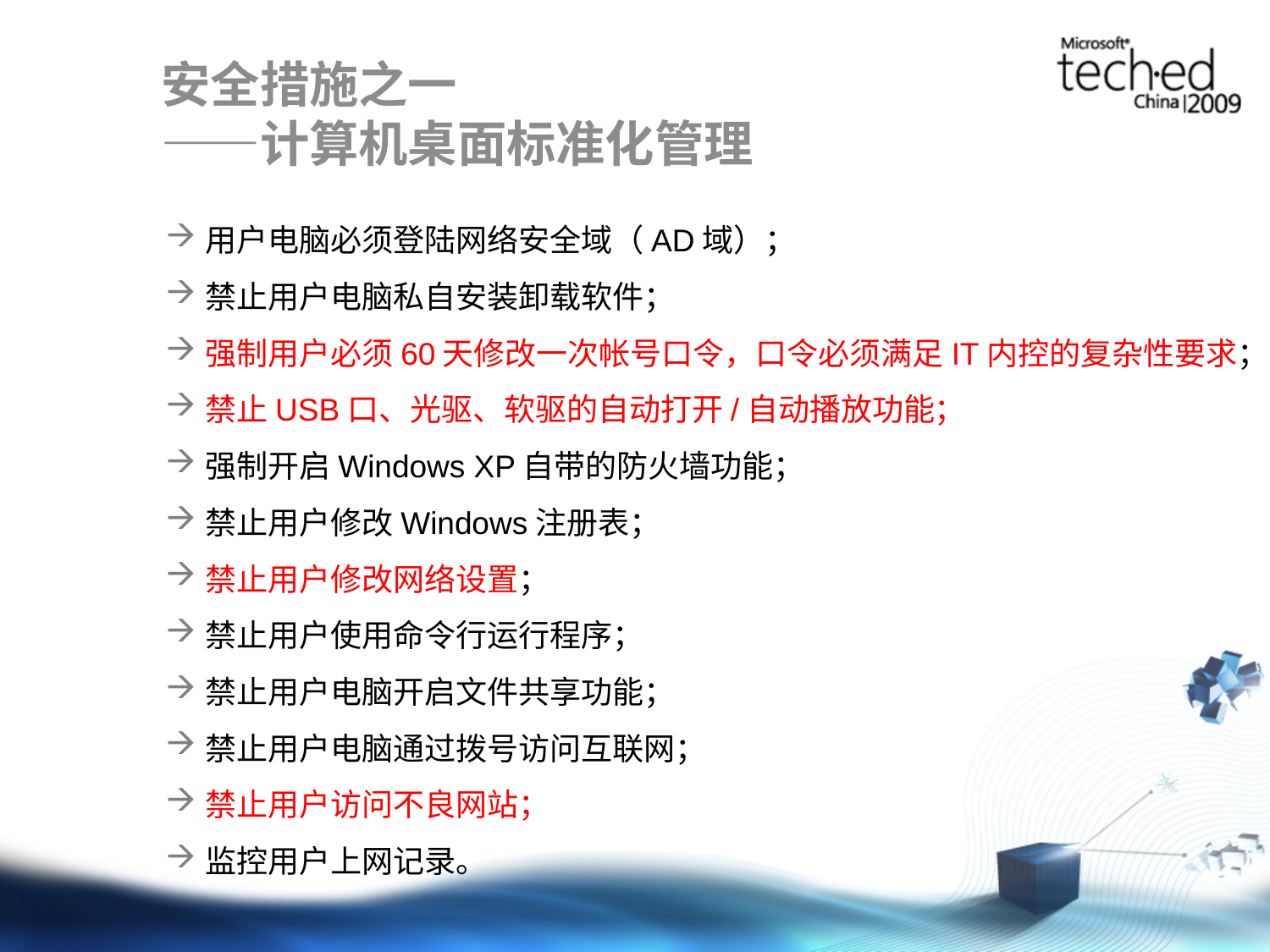

# 安全措施之一 ——计算机桌面标准化管理
用户电脑必须登陆网络安全域（AD域）；
禁止用户电脑私自安装卸载软件；
强制用户必须60天修改一次帐号口令，口令必须满足IT内控的复杂性要求；
禁止USB口、光驱、软驱的自动打开/自动播放功能；
强制开启Windows XP自带的防火墙功能；
禁止用户修改Windows注册表；
禁止用户修改网络设置；
禁止用户使用命令行运行程序；
禁止用户电脑开启文件共享功能；
禁止用户电脑通过拨号访问互联网；
禁止用户访问不良网站；
监控用户上网记录。